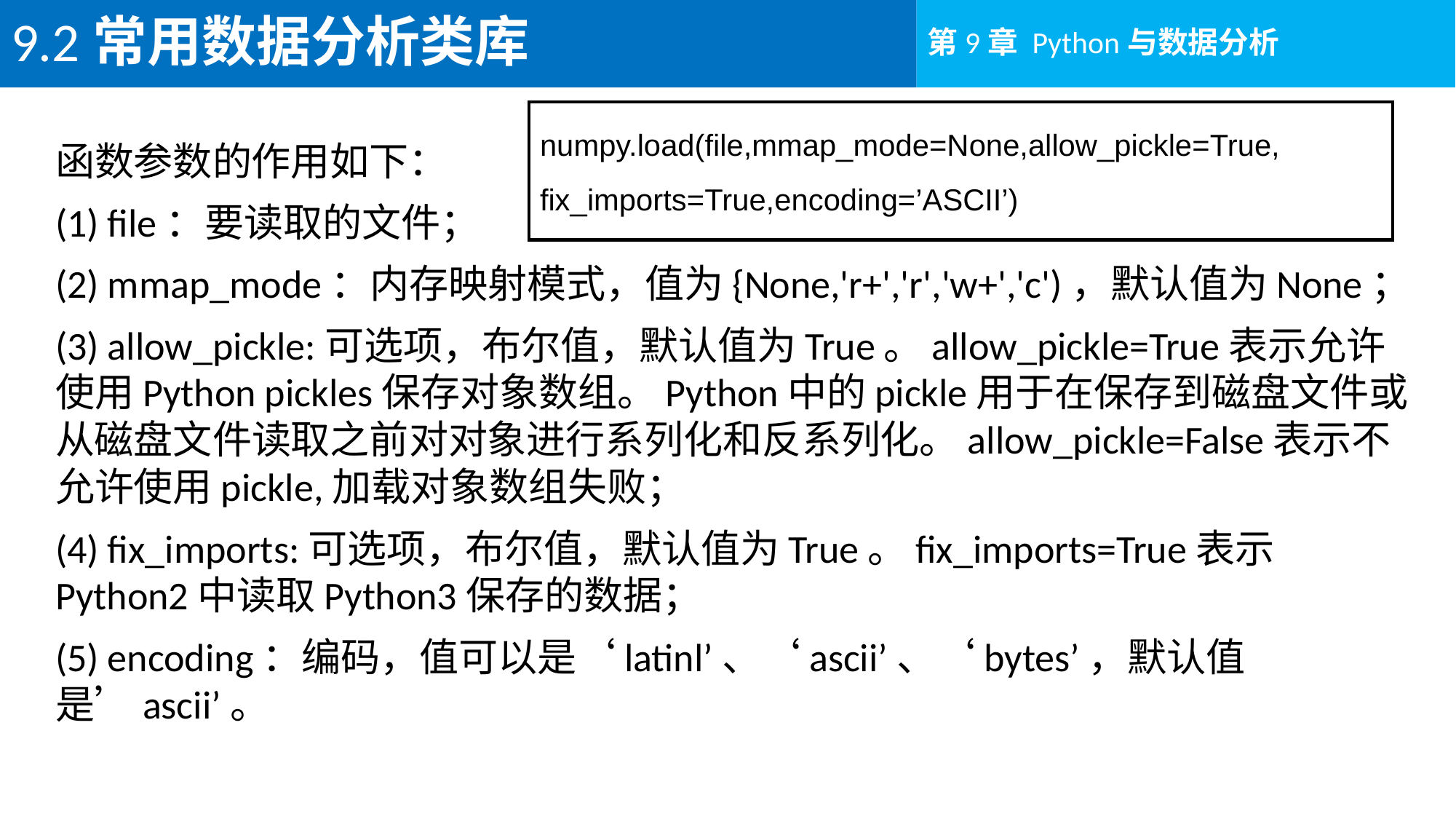

# 9.2常用数据分析类库
numpy.load(file,mmap_mode=None,allow_pickle=True, fix_imports=True,encoding=’ASCII’)
函数参数的作用如下：
(1) file：要读取的文件；
(2) mmap_mode：内存映射模式，值为{None,'r+','r','w+','c')，默认值为None；
(3) allow_pickle:可选项，布尔值，默认值为True。allow_pickle=True表示允许使用Python pickles保存对象数组。Python中的pickle用于在保存到磁盘文件或从磁盘文件读取之前对对象进行系列化和反系列化。allow_pickle=False表示不允许使用pickle,加载对象数组失败；
(4) fix_imports:可选项，布尔值，默认值为True。fix_imports=True表示Python2中读取Python3保存的数据；
(5) encoding：编码，值可以是‘latinl’、‘ascii’、‘bytes’，默认值是’ascii’。